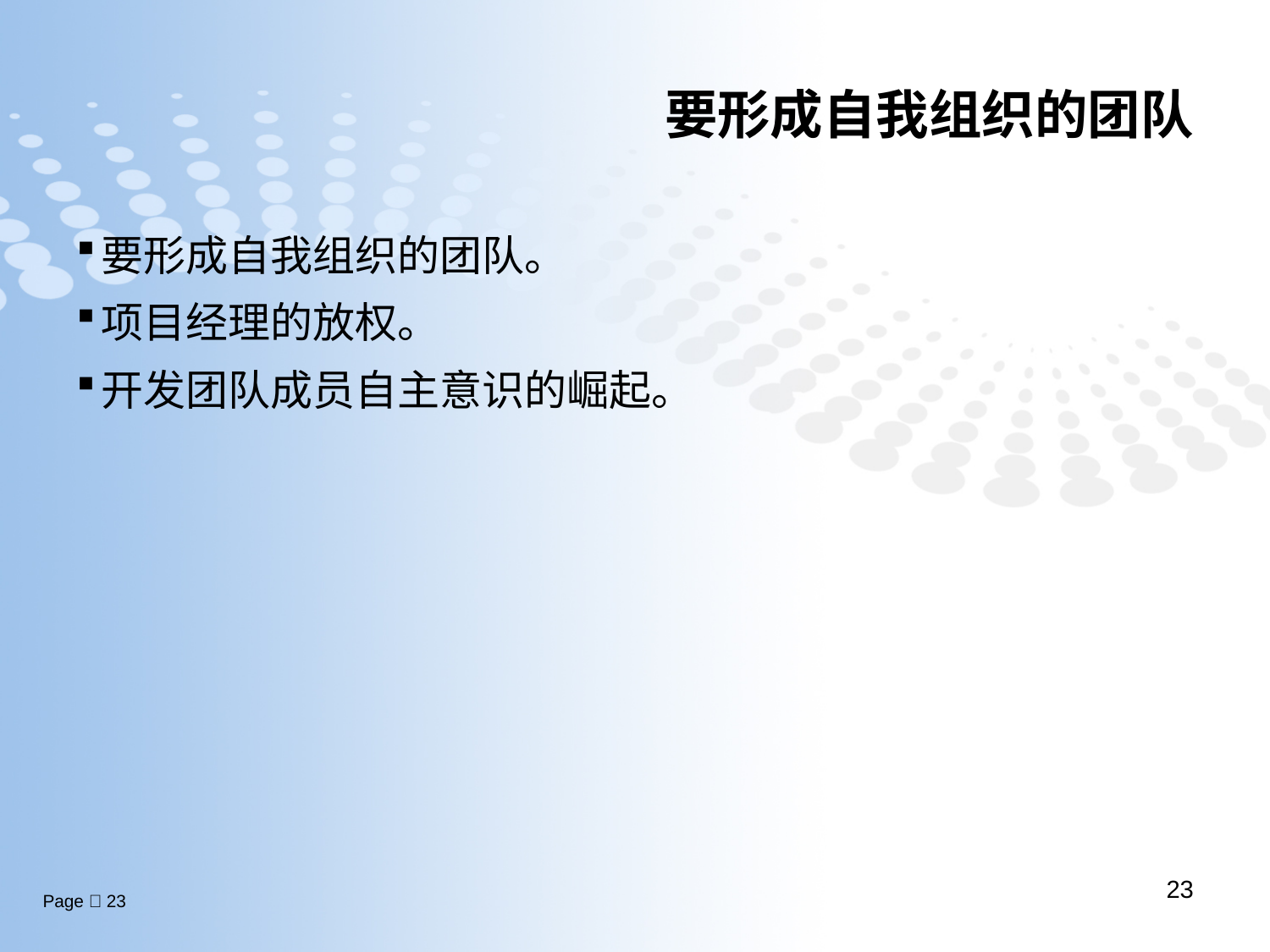

# 要形成自我组织的团队
要形成自我组织的团队。
项目经理的放权。
开发团队成员自主意识的崛起。
23